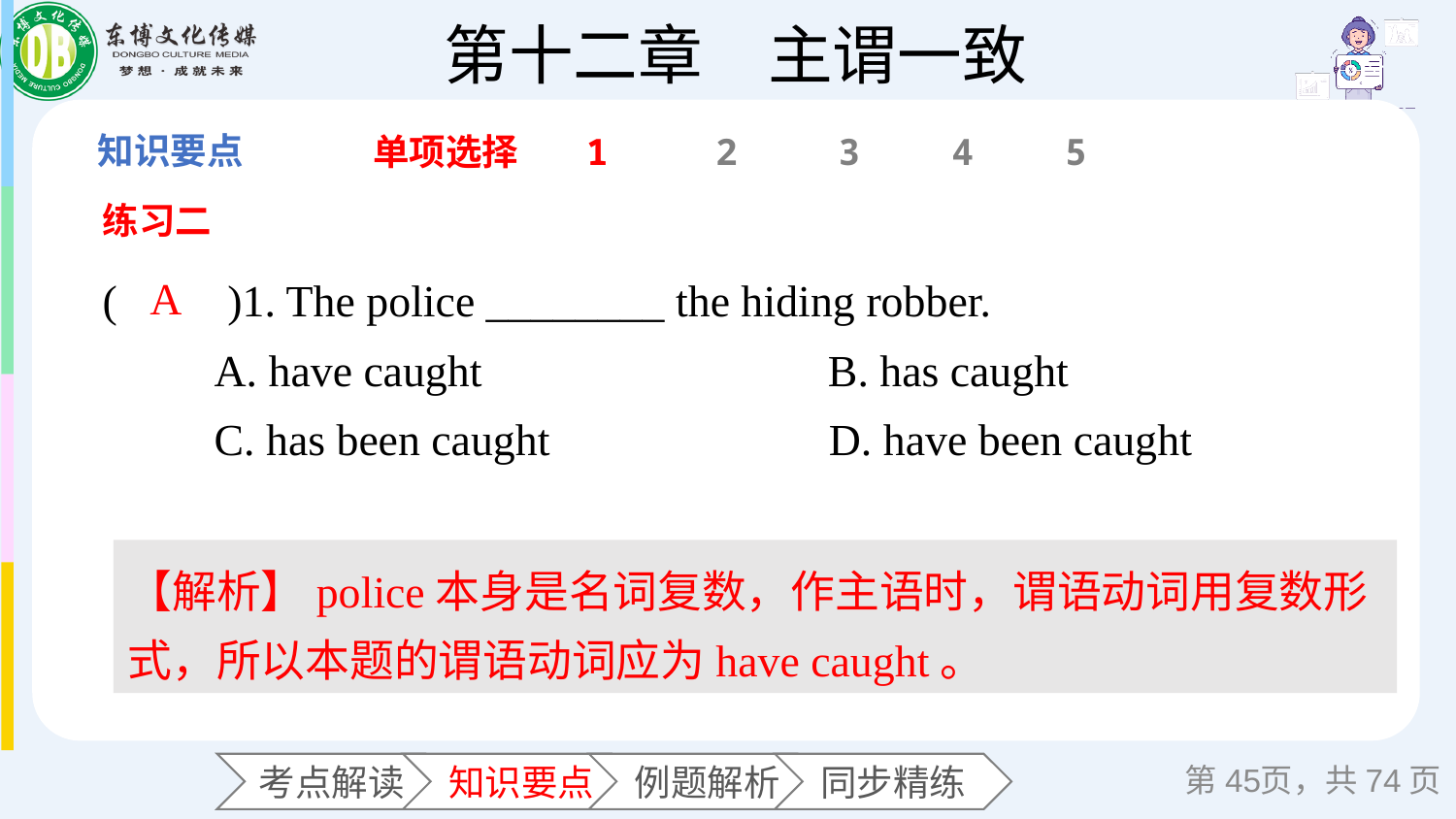

单项选择
1
2
3
4
5
练习二
(　　)1. The police ________ the hiding robber.
          A. have caught                               B. has caught
          C. has been caught                         D. have been caught

A
【解析】police本身是名词复数，作主语时，谓语动词用复数形式，所以本题的谓语动词应为have caught。
第45页，共74页